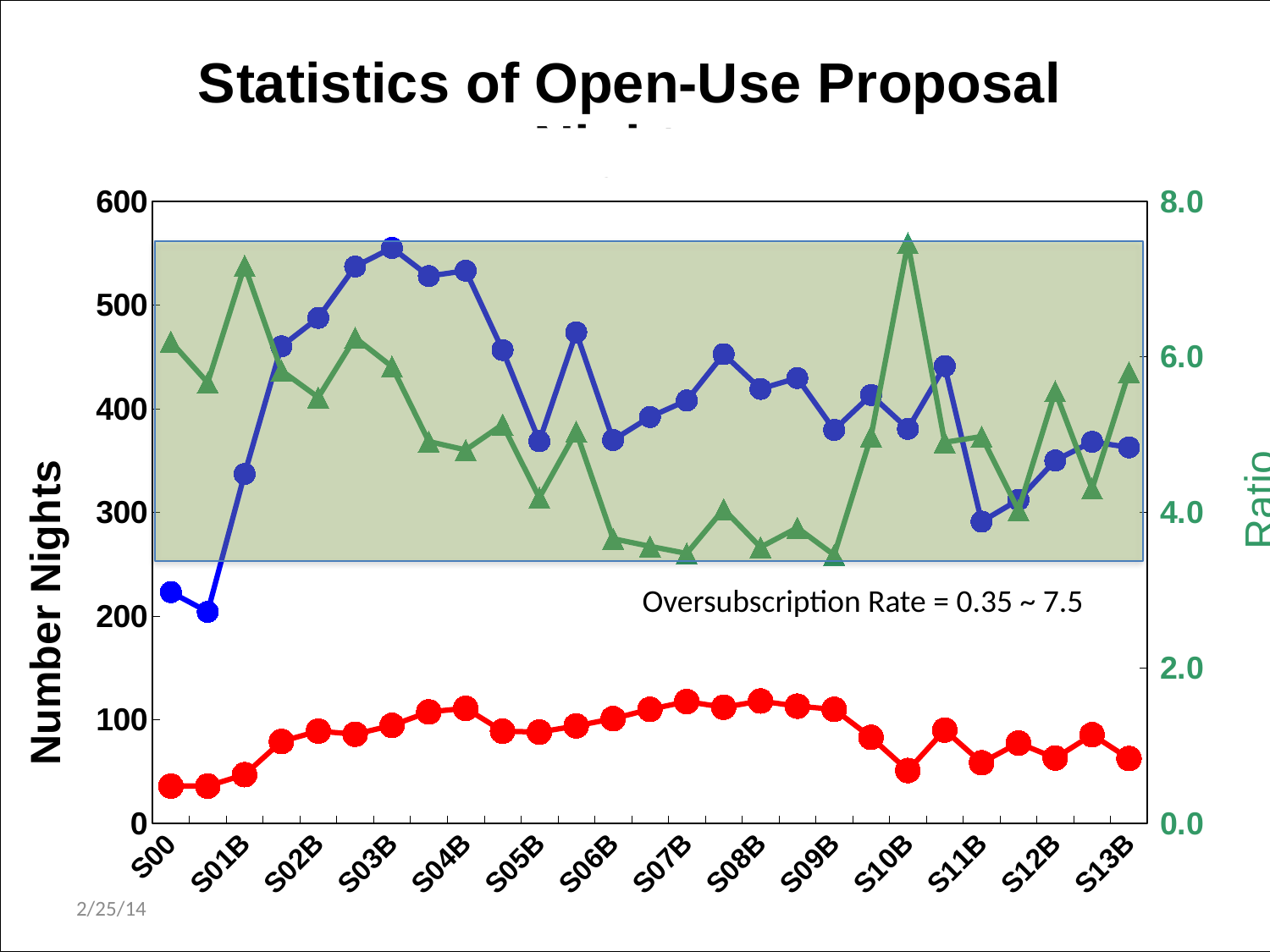

### Chart: Statistics of Open-Use Proposal Nights

| Category | 申請夜数 | 採択夜数 | 倍率 |
|---|---|---|---|
| S00 | 223.0 | 36.0 | 6.194444444444445 |
| S01A | 204.0 | 36.0 | 5.666666666666667 |
| S01B | 337.0 | 47.0 | 7.170212765957447 |
| S02A | 460.0 | 79.0 | 5.822784810126566 |
| S02B | 487.5 | 89.0 | 5.477528089887647 |
| S03A | 537.0 | 86.0 | 6.244186046511627 |
| S03B | 555.0 | 94.5 | 5.873015873015865 |
| S04A | 527.8 | 107.5 | 4.90976744186047 |
| S04B | 533.0 | 111.0 | 4.801801801801802 |
| S05A | 456.5 | 89.0 | 5.12921348314607 |
| S05B | 368.5 | 88.0 | 4.187499999999996 |
| S06A | 473.5 | 94.0 | 5.037234042553192 |
| S06B | 369.7 | 101.0 | 3.66039603960396 |
| S07A | 391.9 | 110.0 | 3.562727272727275 |
| S07B | 407.8 | 117.5 | 3.470638297872341 |
| S08A | 452.5 | 112.0 | 4.040178571428569 |
| S08B | 419.0 | 118.0 | 3.550847457627118 |
| S09A | 429.5 | 113.0 | 3.800884955752214 |
| S09B | 379.5 | 110.0 | 3.45 |
| S10A | 413.1 | 83.0 | 4.977108433734943 |
| S10B | 380.5 | 51.0 | 7.460784313725481 |
| S11A | 441.0 | 90.0 | 4.9 |
| S11B | 291.0 | 58.5 | 4.974358974358975 |
| S12A | 312.0 | 77.5 | 4.025806451612898 |
| S12B | 350.0 | 63.0 | 5.555555555555543 |
| S13A | 368.0 | 85.5 | 4.304093567251451 |
| S13B | 362.6 | 62.5 | 5.801600000000001 |
# Proposal Evaluation

Oversubscription Rate = 0.35 ~ 7.5
2/25/14
2013 Subaru Winter School @ KASI
17